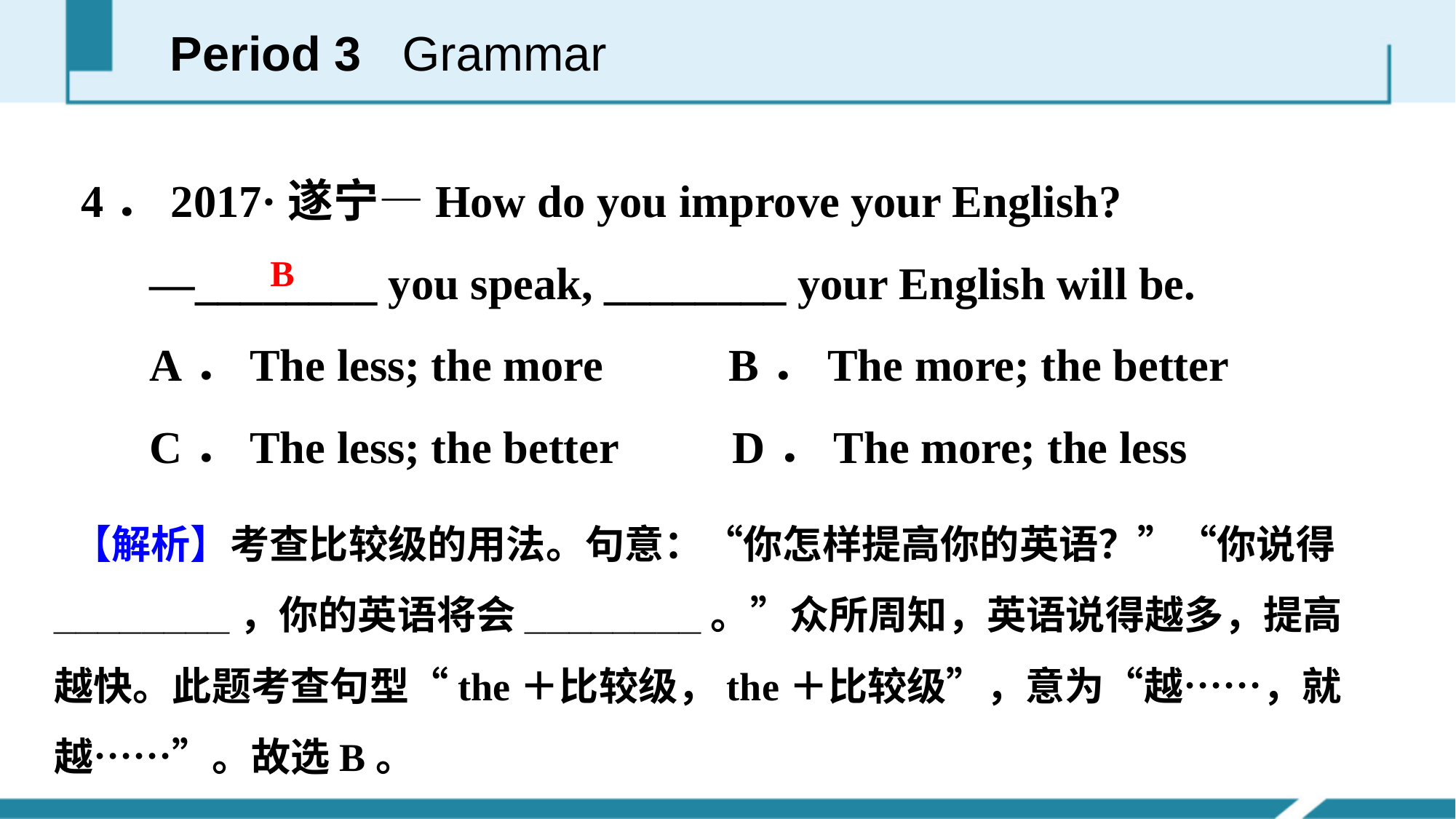

Period 3   Grammar
4．2017·遂宁—How do you improve your English?
      —________ you speak, ________ your English will be.
      A．The less; the more           B．The more; the better
      C．The less; the better          D．The more; the less
B
 【解析】考查比较级的用法。句意：“你怎样提高你的英语？”“你说得________，你的英语将会________。”众所周知，英语说得越多，提高越快。此题考查句型“the＋比较级，the＋比较级”，意为“越……，就越……”。故选B。